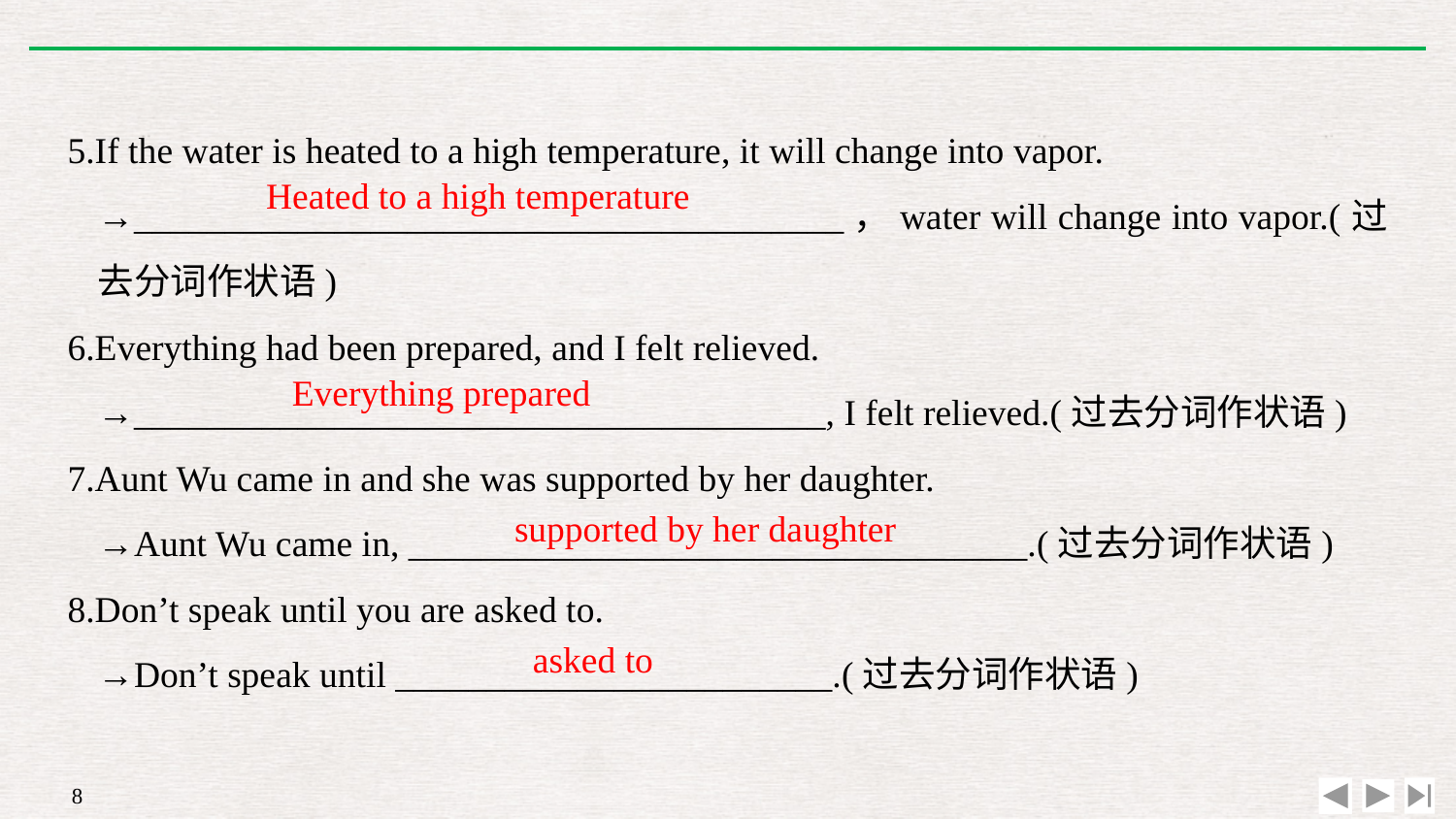

5.If the water is heated to a high temperature, it will change into vapor.
	→_______________________________________，water will change into vapor.(过去分词作状语)
6.Everything had been prepared, and I felt relieved.
	→______________________________________, I felt relieved.(过去分词作状语)
7.Aunt Wu came in and she was supported by her daughter.
	→Aunt Wu came in, __________________________________.(过去分词作状语)
8.Don’t speak until you are asked to.
	→Don’t speak until ________________________.(过去分词作状语)
Heated to a high temperature
Everything prepared
supported by her daughter
asked to